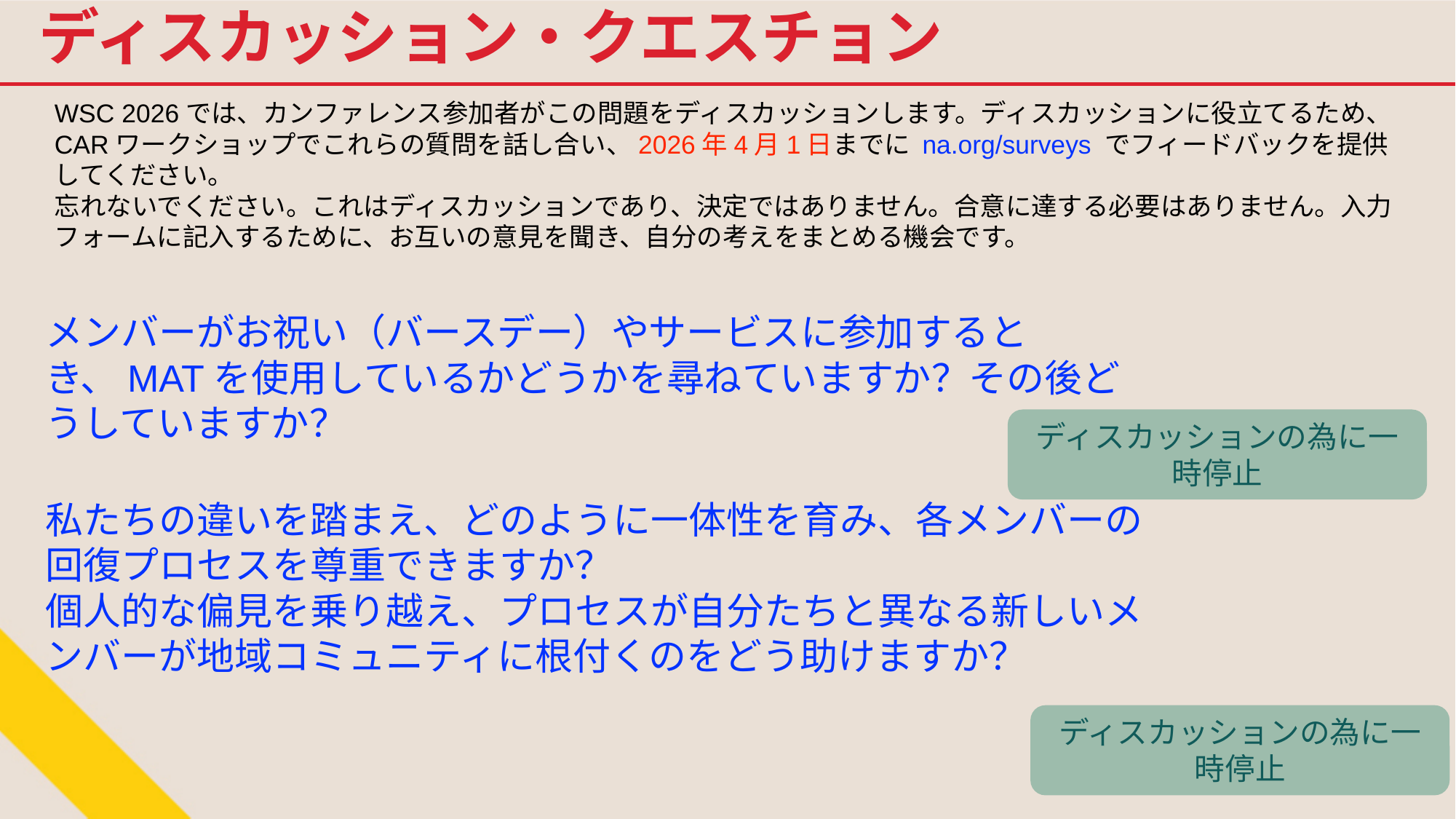

ディスカッション・クエスチョン

WSC 2026では、カンファレンス参加者がこの問題をディスカッションします。ディスカッションに役立てるため、CARワークショップでこれらの質問を話し合い、2026年4月1日までに na.org/surveys でフィードバックを提供してください。
忘れないでください。これはディスカッションであり、決定ではありません。合意に達する必要はありません。入力フォームに記入するために、お互いの意見を聞き、自分の考えをまとめる機会です。
メンバーがお祝い（バースデー）やサービスに参加するとき、MATを使用しているかどうかを尋ねていますか？その後どうしていますか？

私たちの違いを踏まえ、どのように一体性を育み、各メンバーの回復プロセスを尊重できますか？
個人的な偏見を乗り越え、プロセスが自分たちと異なる新しいメンバーが地域コミュニティに根付くのをどう助けますか？

ディスカッションの為に一時停止

ディスカッションの為に一時停止